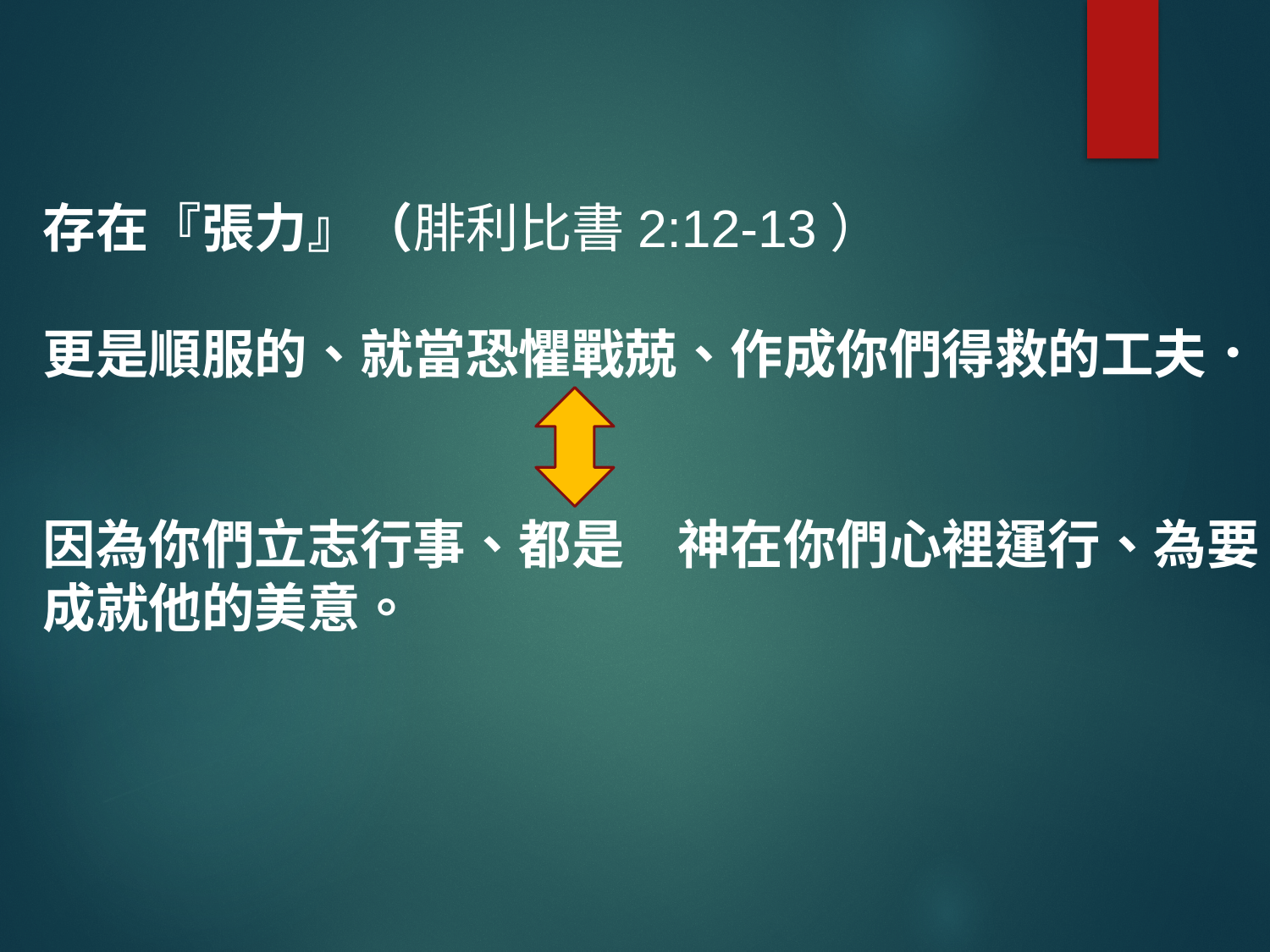

存在『張力』（腓利比書2:12-13）

更是順服的、就當恐懼戰兢、作成你們得救的工夫．

因為你們立志行事、都是　神在你們心裡運行、為要成就他的美意。